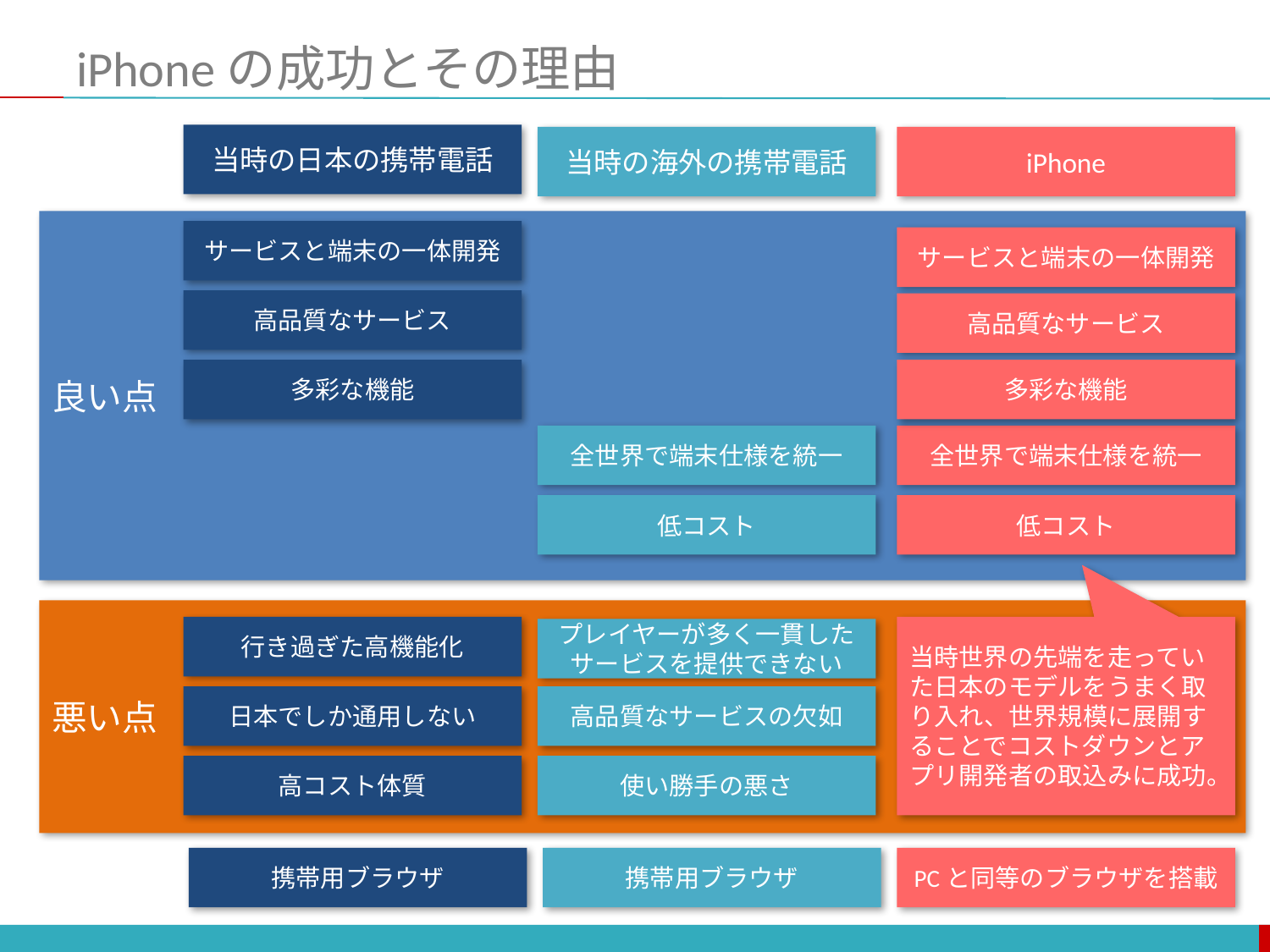

# iPhoneの成功とその理由
当時の日本の携帯電話
当時の海外の携帯電話
iPhone
良い点
サービスと端末の一体開発
サービスと端末の一体開発
高品質なサービス
高品質なサービス
多彩な機能
多彩な機能
全世界で端末仕様を統一
全世界で端末仕様を統一
低コスト
低コスト
悪い点
行き過ぎた高機能化
当時世界の先端を走っていた日本のモデルをうまく取り入れ、世界規模に展開することでコストダウンとアプリ開発者の取込みに成功。
プレイヤーが多く一貫したサービスを提供できない
日本でしか通用しない
高品質なサービスの欠如
高コスト体質
使い勝手の悪さ
携帯用ブラウザ
携帯用ブラウザ
PCと同等のブラウザを搭載